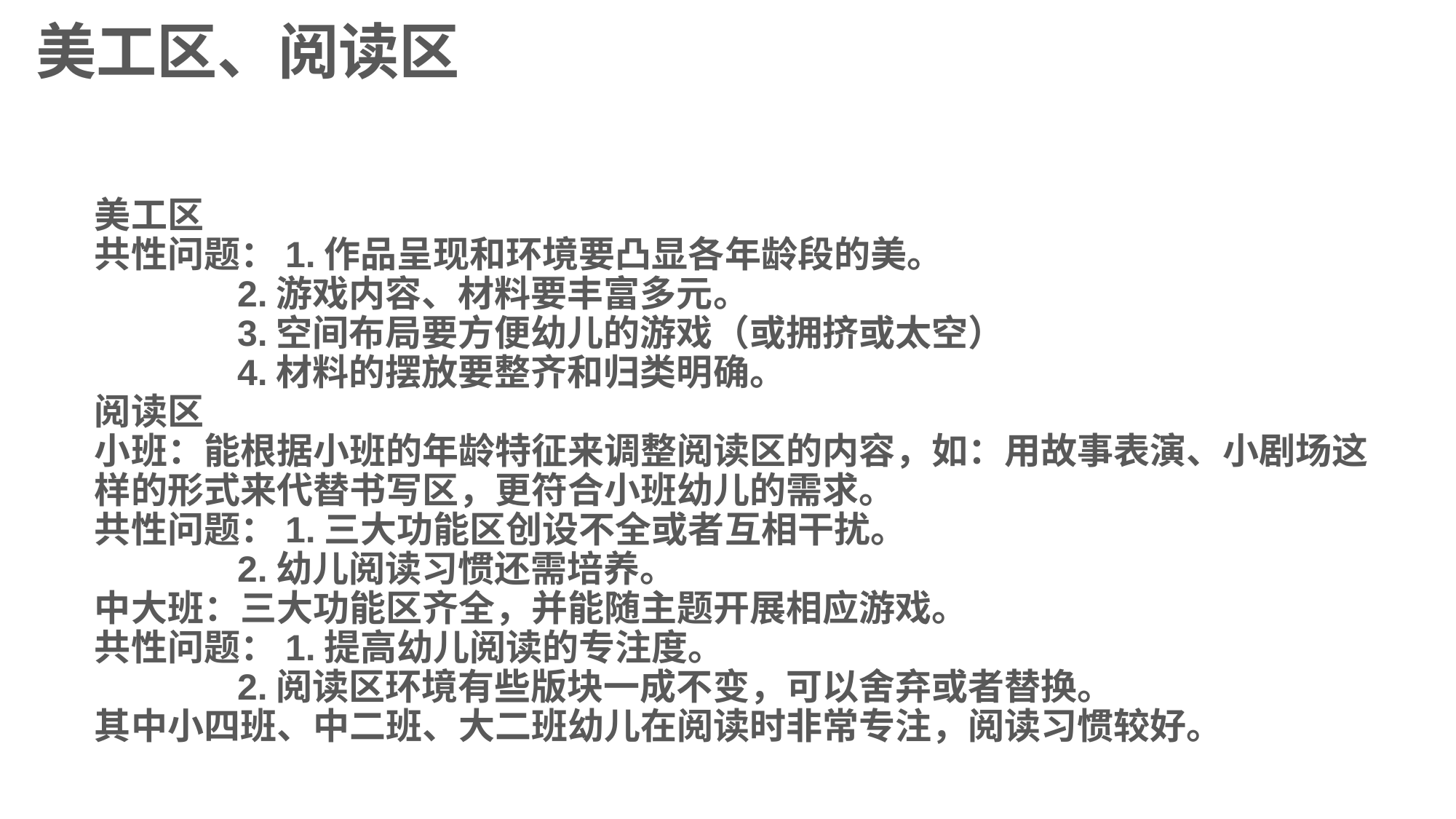

# 美工区、阅读区
美工区
共性问题：1.作品呈现和环境要凸显各年龄段的美。
              2.游戏内容、材料要丰富多元。
              3.空间布局要方便幼儿的游戏（或拥挤或太空）
              4.材料的摆放要整齐和归类明确。
阅读区
小班：能根据小班的年龄特征来调整阅读区的内容，如：用故事表演、小剧场这样的形式来代替书写区，更符合小班幼儿的需求。
共性问题：1.三大功能区创设不全或者互相干扰。
              2.幼儿阅读习惯还需培养。
中大班：三大功能区齐全，并能随主题开展相应游戏。
共性问题：1.提高幼儿阅读的专注度。
              2.阅读区环境有些版块一成不变，可以舍弃或者替换。
其中小四班、中二班、大二班幼儿在阅读时非常专注，阅读习惯较好。
3